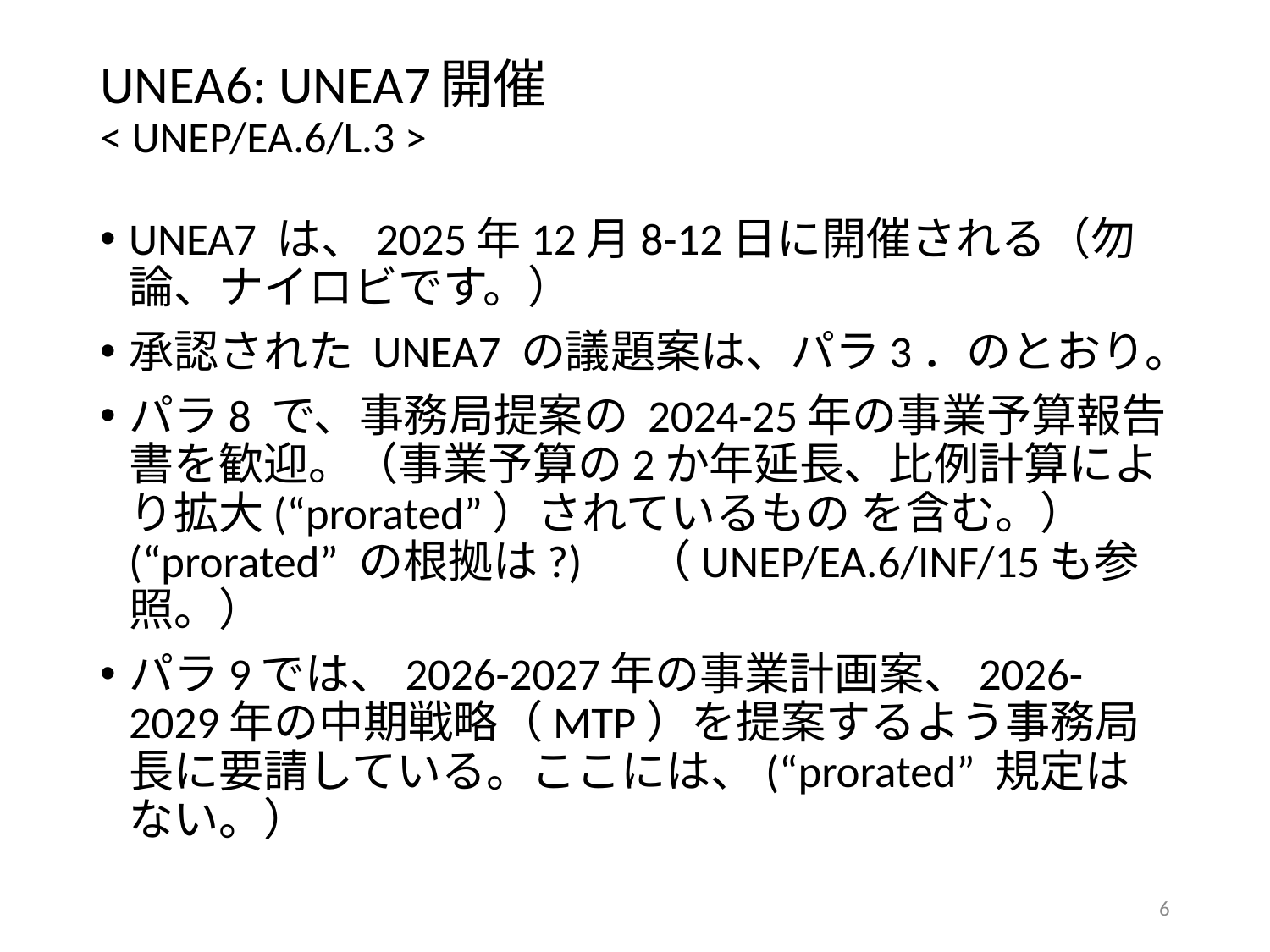

# UNEA6: UNEA7開催 < UNEP/EA.6/L.3 >
UNEA7 は、2025年12月8-12日に開催される（勿論、ナイロビです。）
承認された UNEA7 の議題案は、パラ3．のとおり。
パラ8 で、事務局提案の 2024-25年の事業予算報告書を歓迎。（事業予算の2か年延長、比例計算により拡大(“prorated”）されているもの を含む。）(“prorated” の根拠は?)　 （UNEP/EA.6/INF/15も参照。）
パラ9では、2026-2027年の事業計画案、2026-2029年の中期戦略（MTP）を提案するよう事務局長に要請している。ここには、(“prorated” 規定はない。）
6